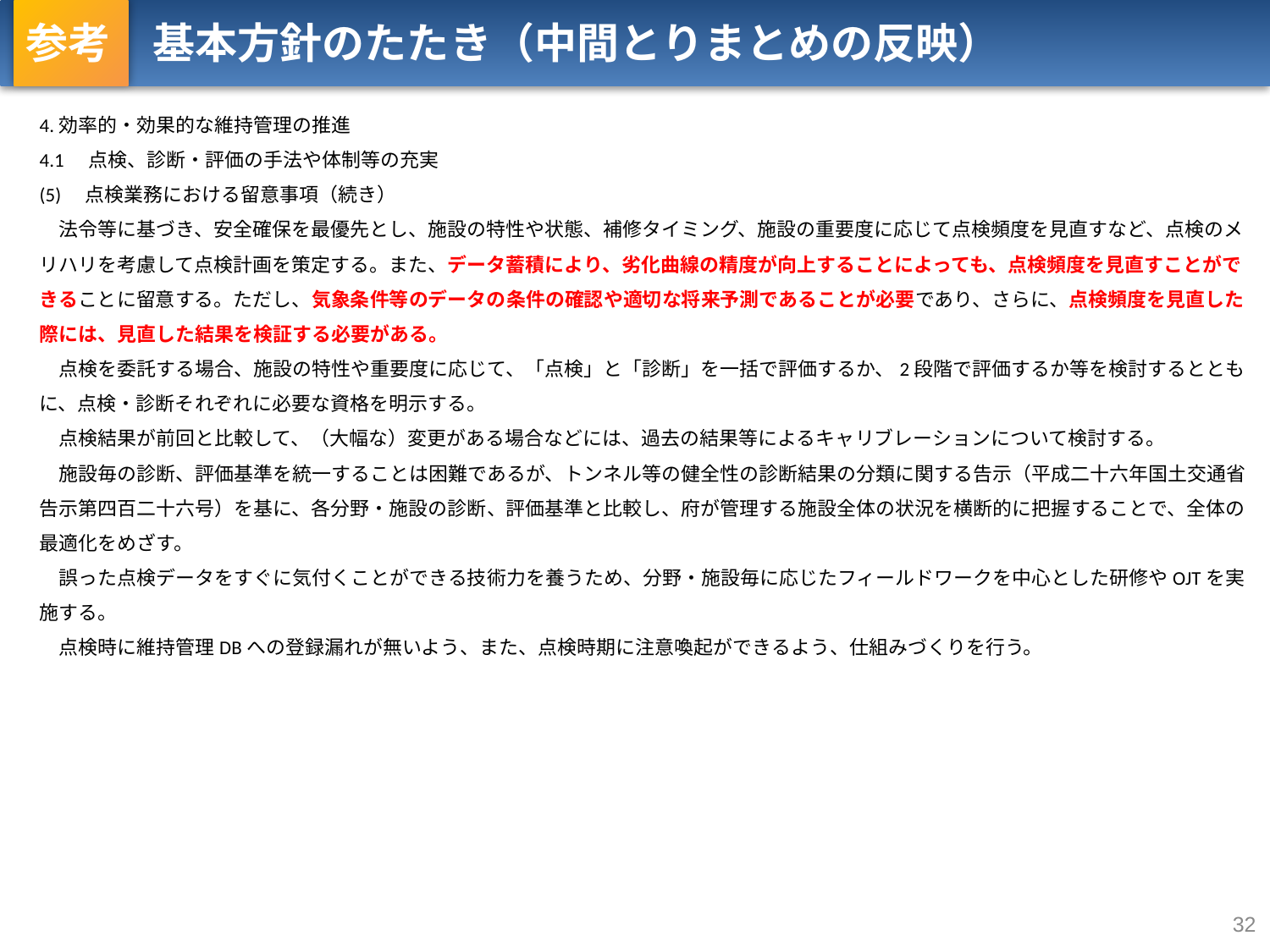

参考　基本方針のたたき（中間とりまとめの反映）
4.効率的・効果的な維持管理の推進
4.1　点検、診断・評価の手法や体制等の充実
(5)　点検業務における留意事項（続き）
　法令等に基づき、安全確保を最優先とし、施設の特性や状態、補修タイミング、施設の重要度に応じて点検頻度を見直すなど、点検のメリハリを考慮して点検計画を策定する。また、データ蓄積により、劣化曲線の精度が向上することによっても、点検頻度を見直すことができることに留意する。ただし、気象条件等のデータの条件の確認や適切な将来予測であることが必要であり、さらに、点検頻度を見直した際には、見直した結果を検証する必要がある。
　点検を委託する場合、施設の特性や重要度に応じて、「点検」と「診断」を一括で評価するか、2段階で評価するか等を検討するとともに、点検・診断それぞれに必要な資格を明示する。
　点検結果が前回と比較して、（大幅な）変更がある場合などには、過去の結果等によるキャリブレーションについて検討する。
　施設毎の診断、評価基準を統一することは困難であるが、トンネル等の健全性の診断結果の分類に関する告示（平成二十六年国土交通省 告示第四百二十六号）を基に、各分野・施設の診断、評価基準と比較し、府が管理する施設全体の状況を横断的に把握することで、全体の最適化をめざす。
　誤った点検データをすぐに気付くことができる技術力を養うため、分野・施設毎に応じたフィールドワークを中心とした研修やOJTを実施する。
　点検時に維持管理DBへの登録漏れが無いよう、また、点検時期に注意喚起ができるよう、仕組みづくりを行う。
32